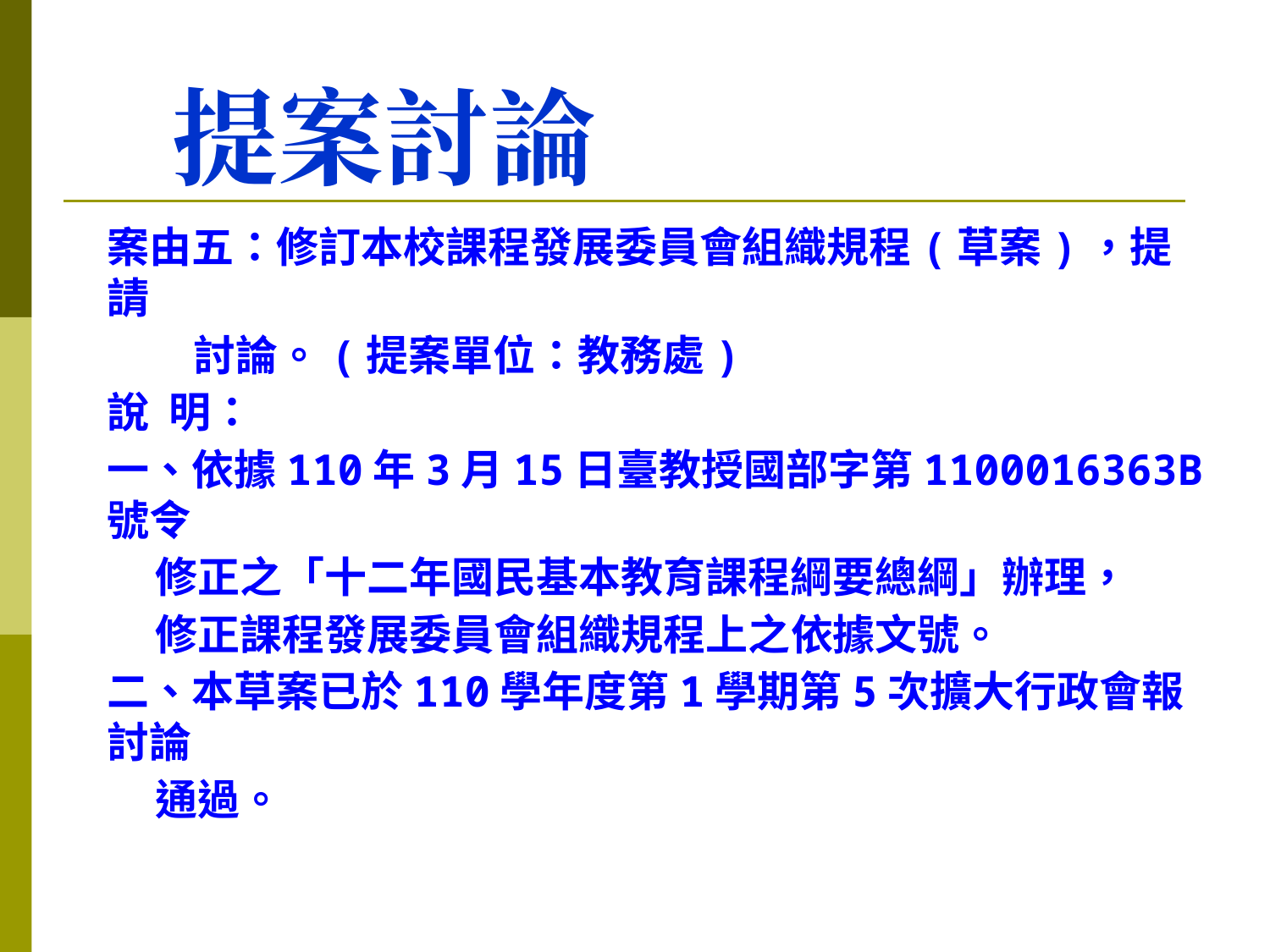

# 提案討論
案由五：修訂本校課程發展委員會組織規程(草案)，提請
        討論。(提案單位：教務處)
說  明：
一、依據110年3月15日臺教授國部字第1100016363B號令
    修正之「十二年國民基本教育課程綱要總綱」辦理，
    修正課程發展委員會組織規程上之依據文號。
二、本草案已於110學年度第1學期第5次擴大行政會報討論
    通過。